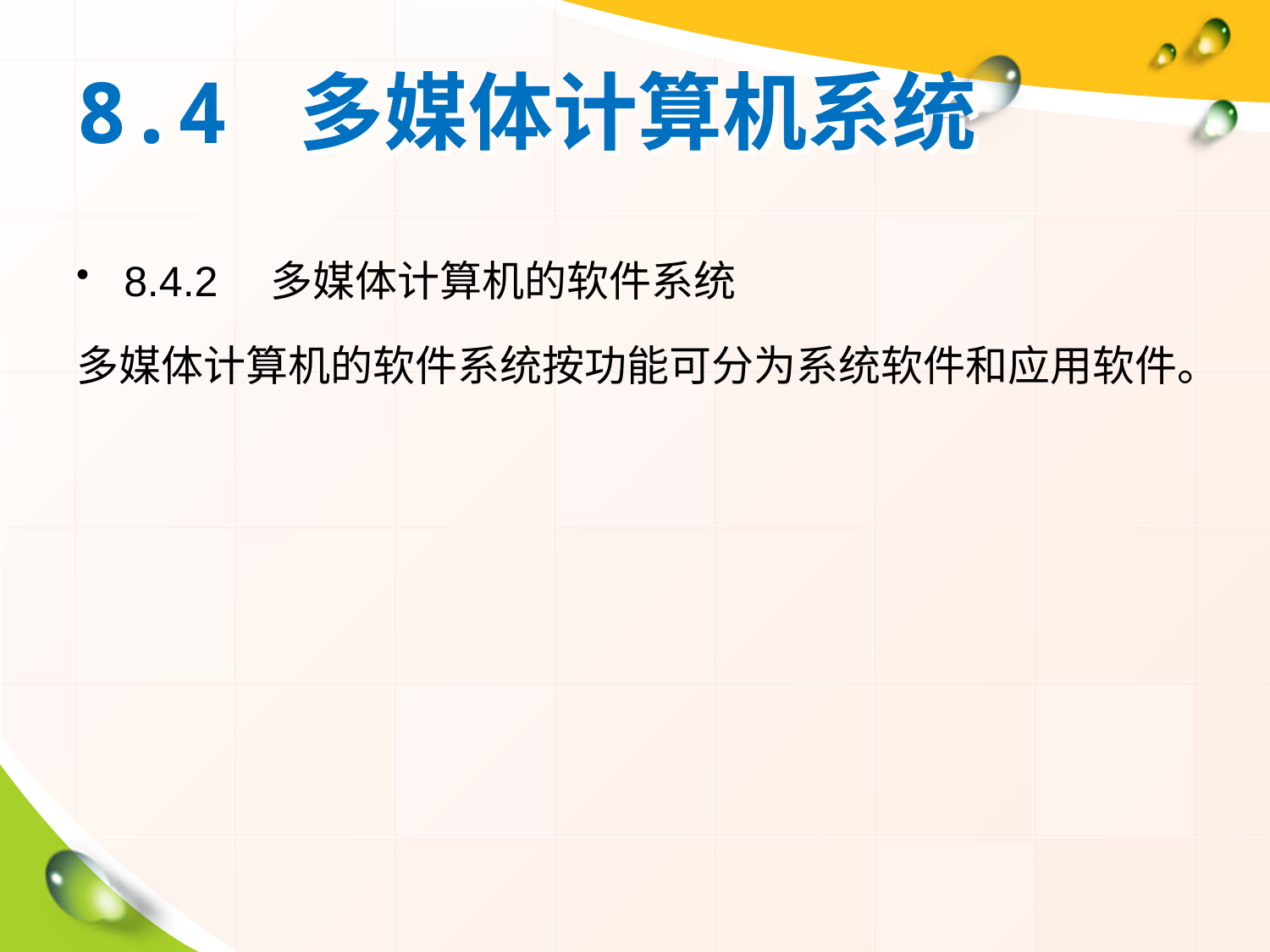

# 8.4 多媒体计算机系统
8.4.2 多媒体计算机的软件系统
多媒体计算机的软件系统按功能可分为系统软件和应用软件。